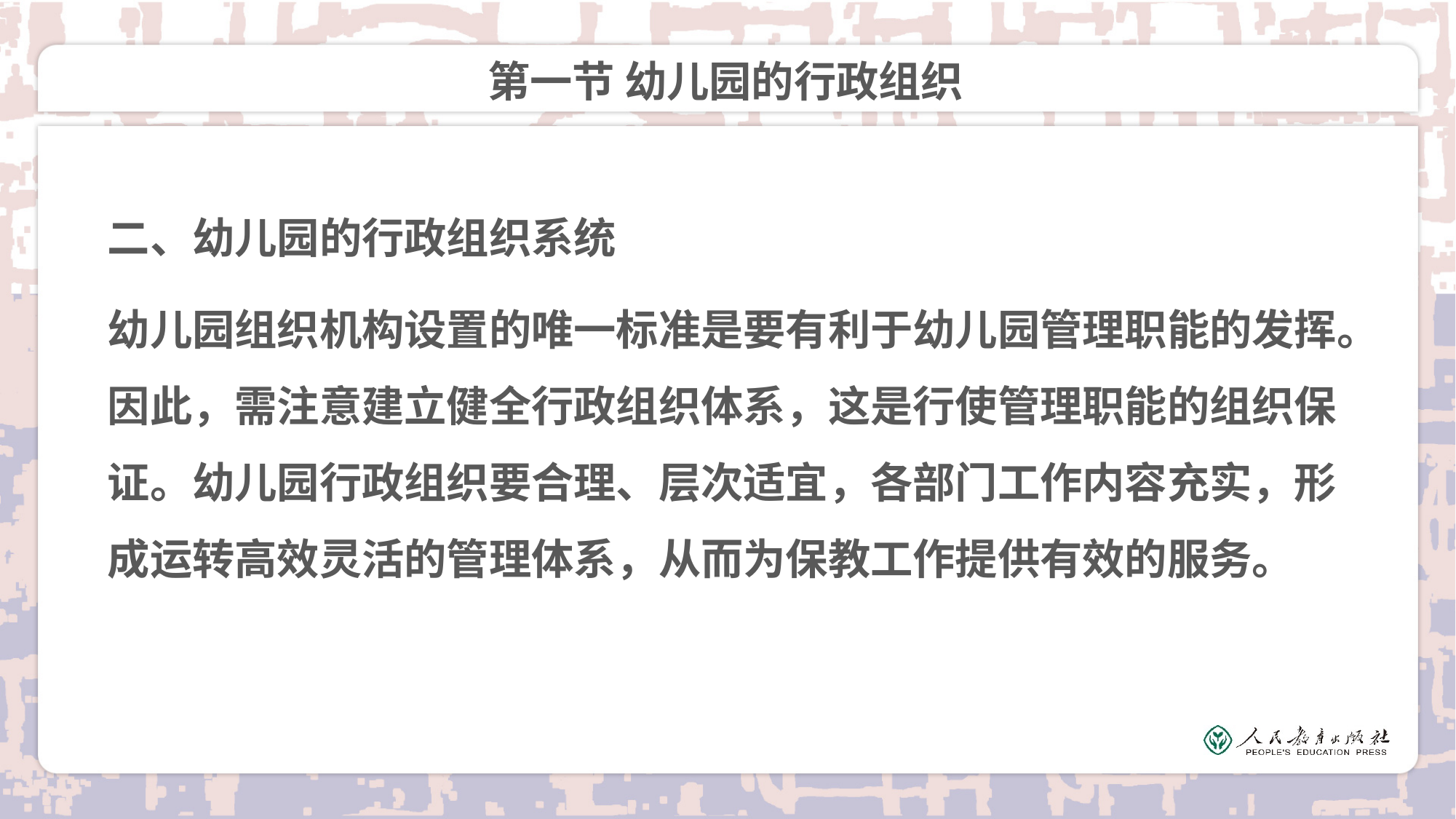

# 第一节 幼儿园的行政组织
二、幼儿园的行政组织系统
幼儿园组织机构设置的唯一标准是要有利于幼儿园管理职能的发挥。因此，需注意建立健全行政组织体系，这是行使管理职能的组织保证。幼儿园行政组织要合理、层次适宜，各部门工作内容充实，形成运转高效灵活的管理体系，从而为保教工作提供有效的服务。